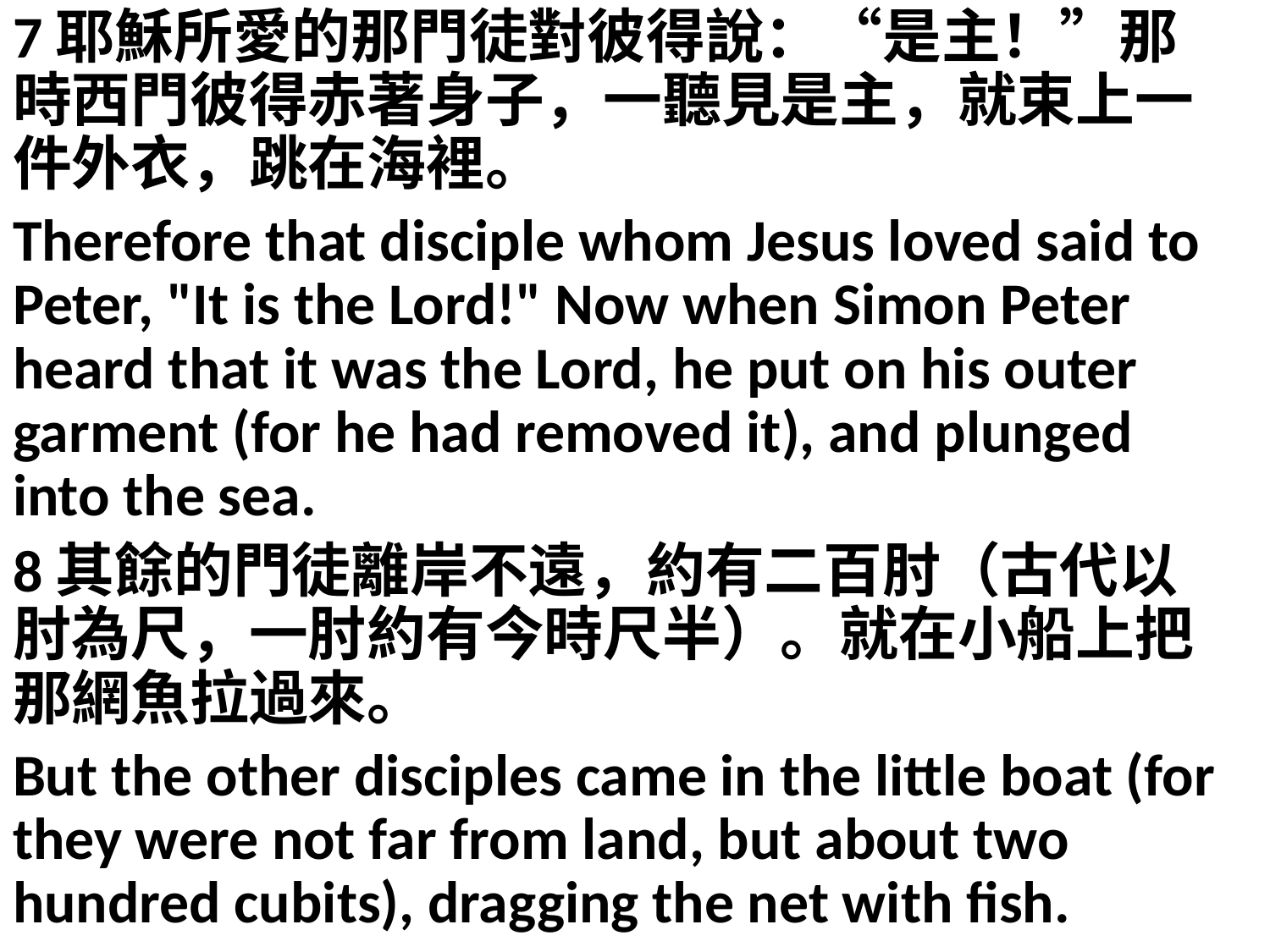

7耶穌所愛的那門徒對彼得說：“是主！”那時西門彼得赤著身子，一聽見是主，就束上一件外衣，跳在海裡。
Therefore that disciple whom Jesus loved said to Peter, "It is the Lord!" Now when Simon Peter heard that it was the Lord, he put on his outer garment (for he had removed it), and plunged into the sea.
8其餘的門徒離岸不遠，約有二百肘（古代以肘為尺，一肘約有今時尺半）。就在小船上把那網魚拉過來。
But the other disciples came in the little boat (for they were not far from land, but about two hundred cubits), dragging the net with fish.